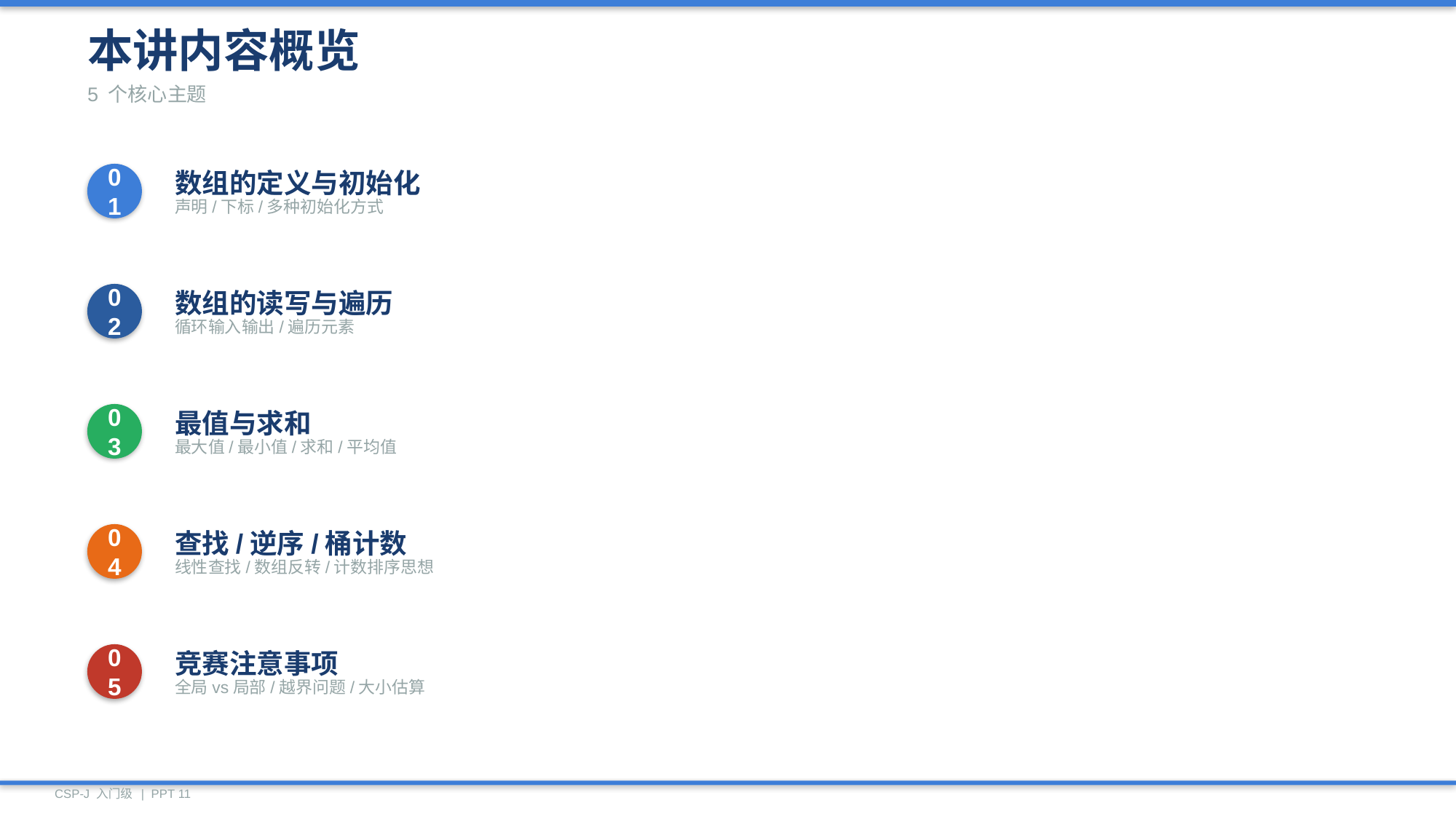

本讲内容概览
5 个核心主题
01
数组的定义与初始化
声明/下标/多种初始化方式
02
数组的读写与遍历
循环输入输出/遍历元素
03
最值与求和
最大值/最小值/求和/平均值
04
查找/逆序/桶计数
线性查找/数组反转/计数排序思想
05
竞赛注意事项
全局vs局部/越界问题/大小估算

CSP-J 入门级  |  PPT 11